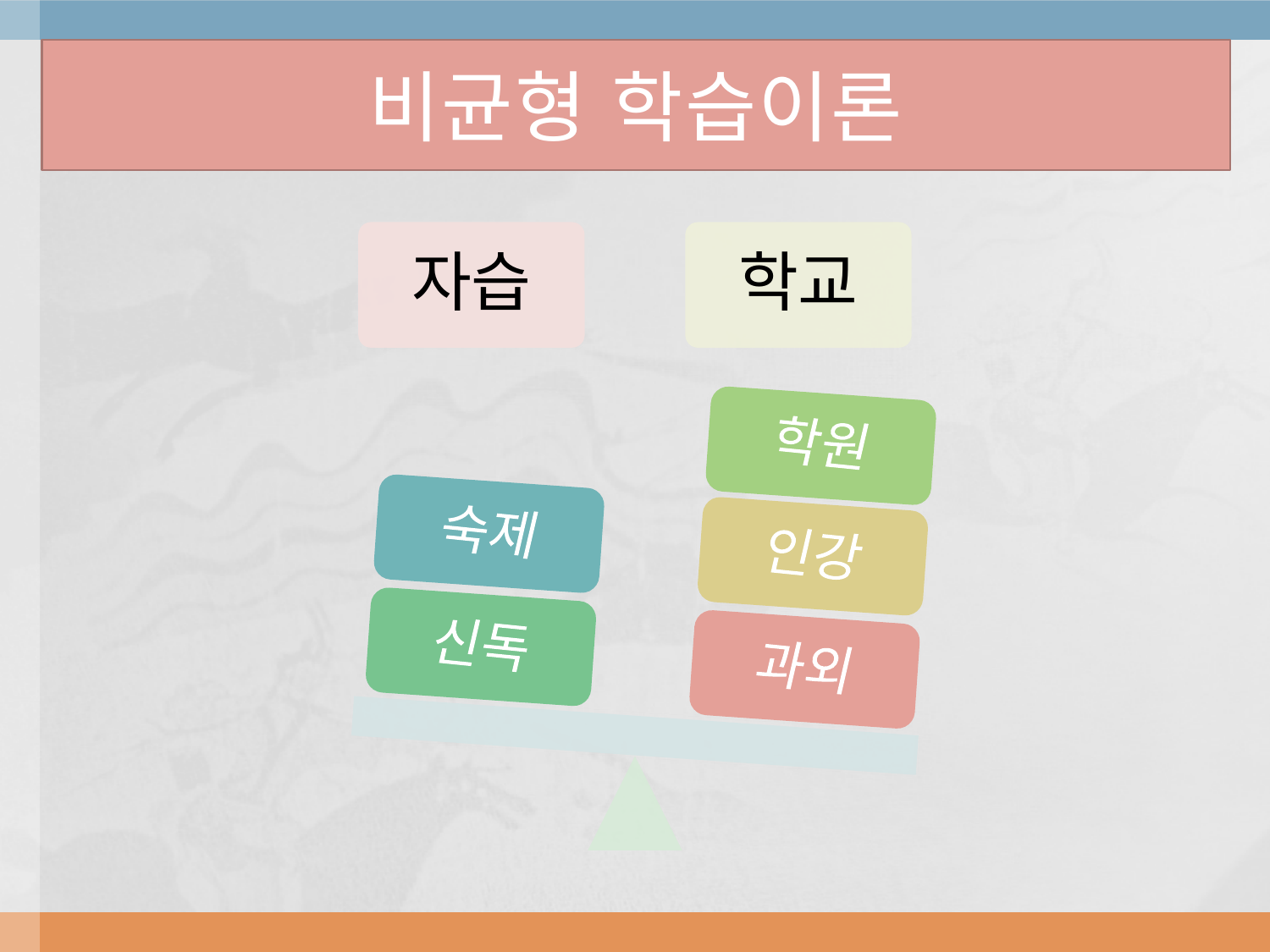

# 비균형 학습이론
자습
학교
과외
인강
학원
신독
숙제